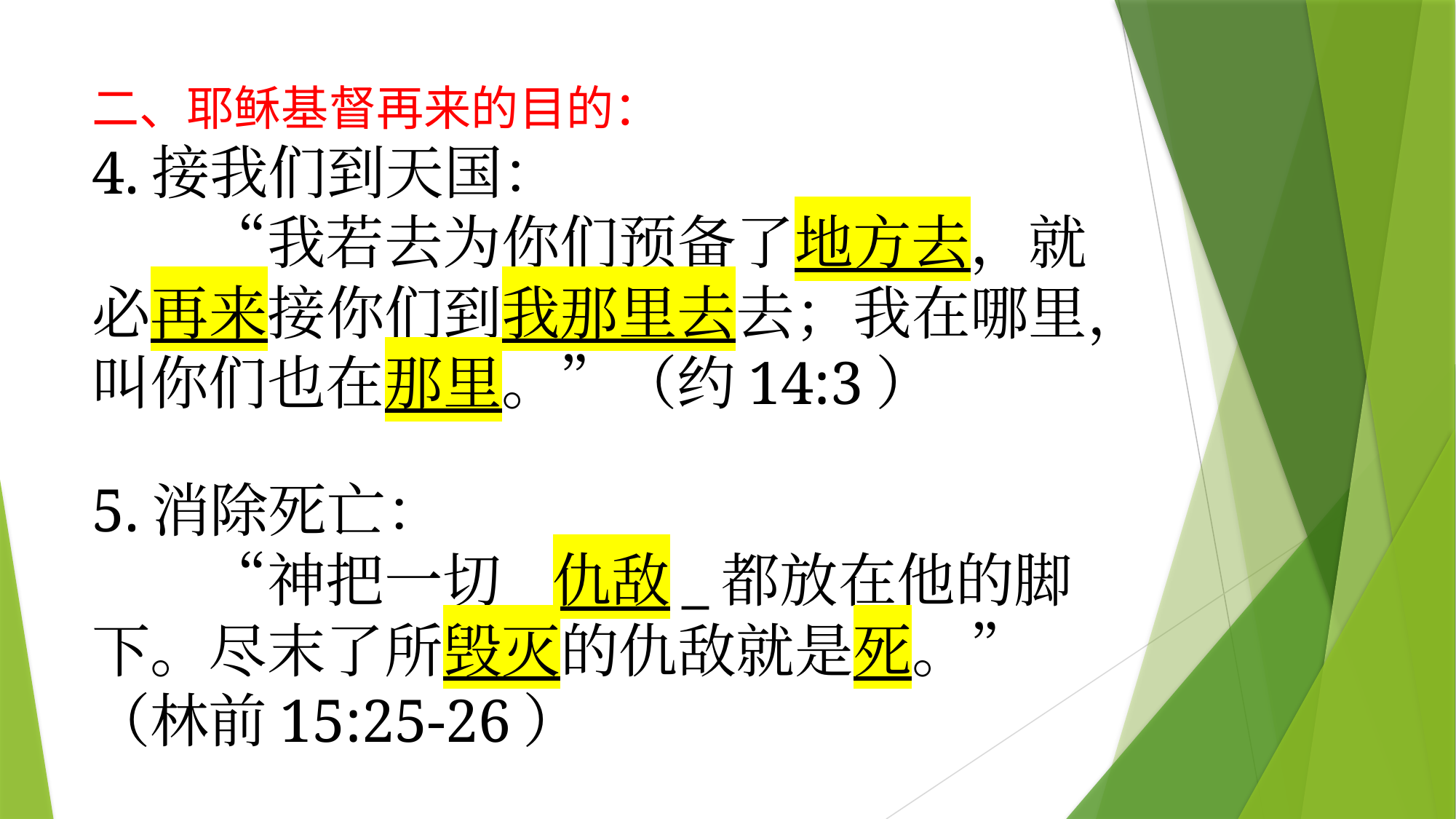

# 二、耶稣基督再来的目的： 4.接我们到天国： 　　“我若去为你们预备了地方去，就必再来接你们到我那里去去；我在哪里，叫你们也在那里。”（约14:3） 5.消除死亡： 　　“神把一切_仇敌_都放在他的脚下。尽末了所毁灭的仇敌就是死。”（林前15:25-26）